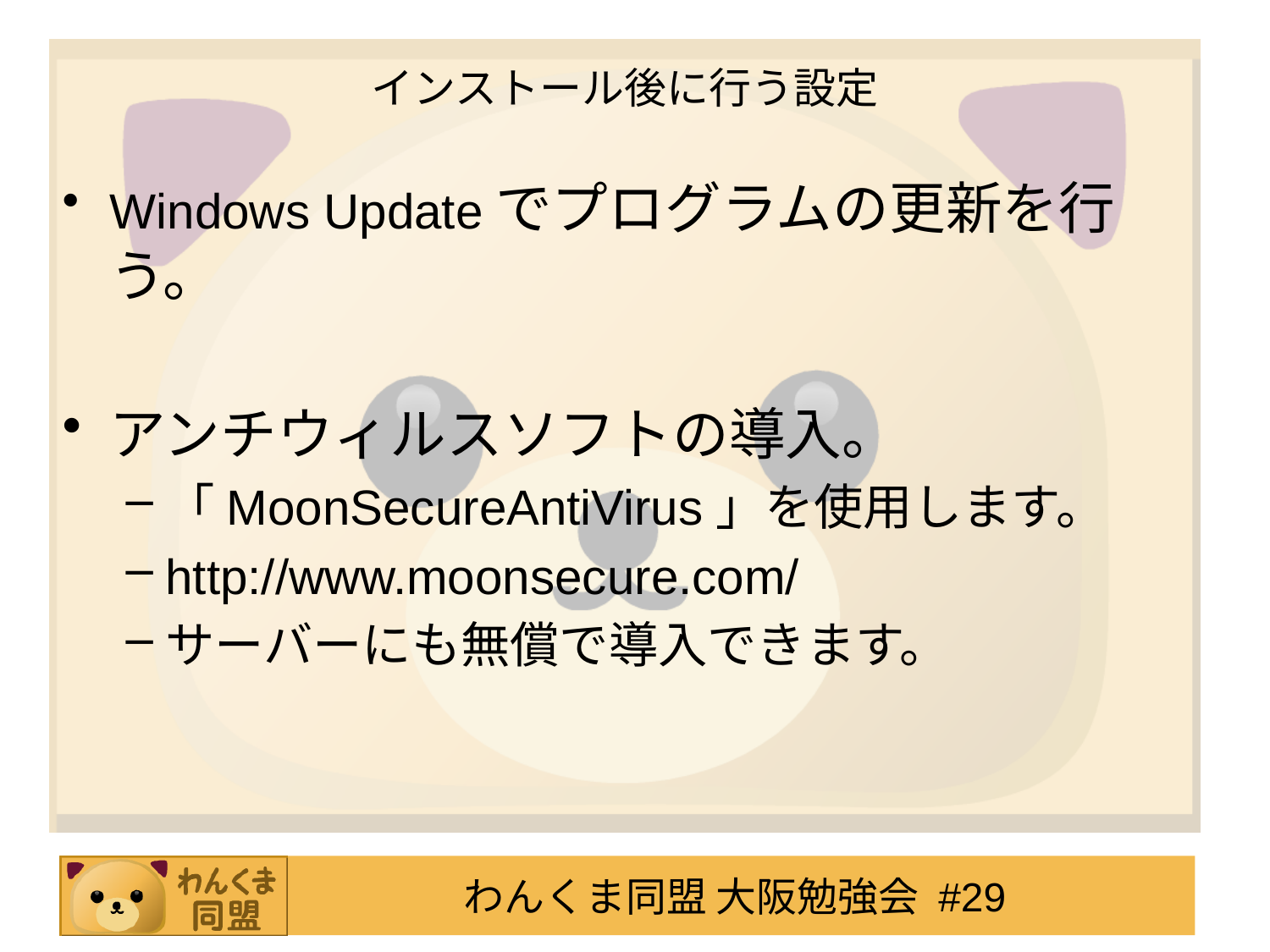

# インストール後に行う設定
Windows Updateでプログラムの更新を行う。

アンチウィルスソフトの導入。
「MoonSecureAntiVirus」を使用します。
http://www.moonsecure.com/
サーバーにも無償で導入できます。